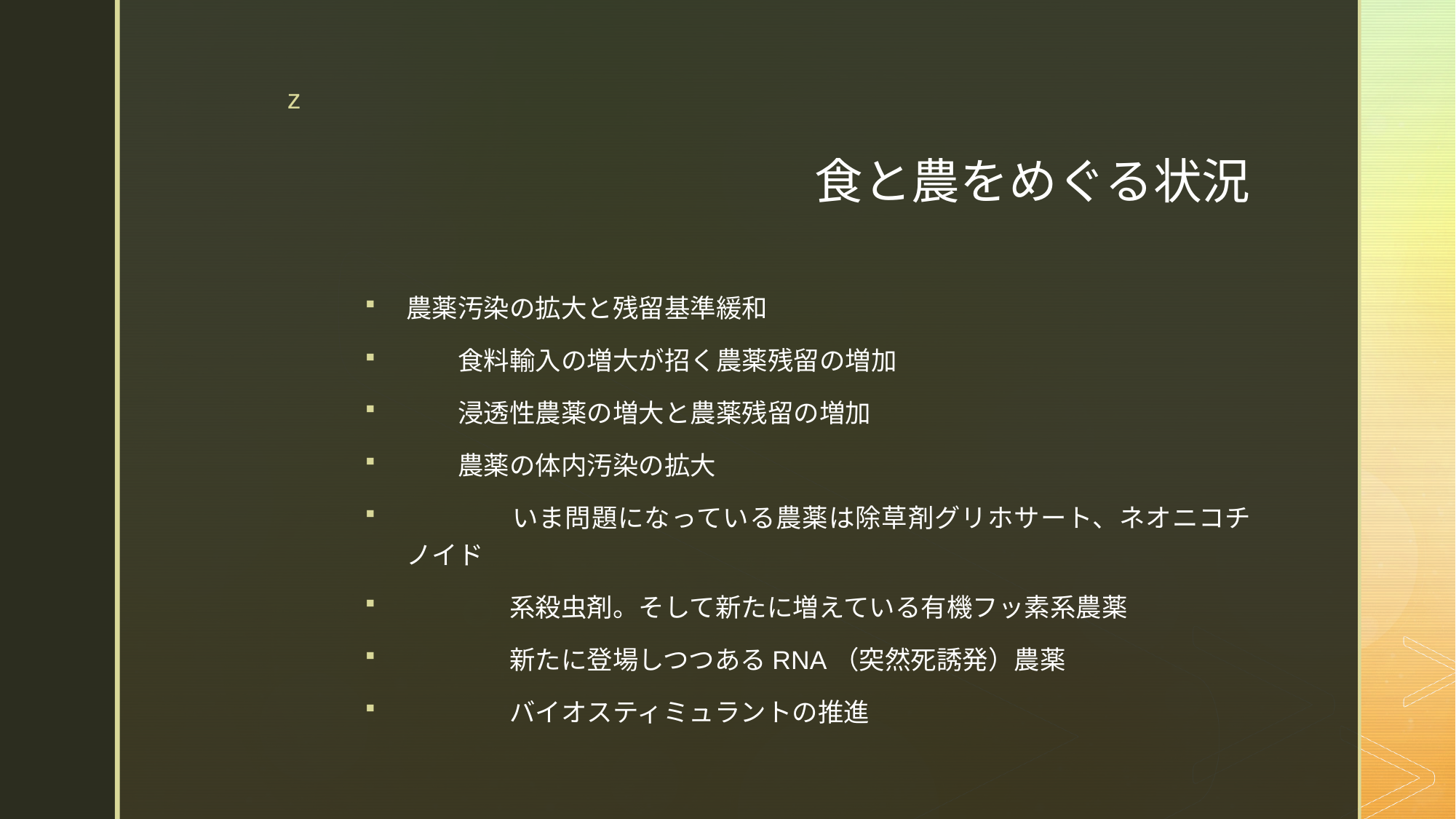

# 食と農をめぐる状況
農薬汚染の拡大と残留基準緩和
　　食料輸入の増大が招く農薬残留の増加
　　浸透性農薬の増大と農薬残留の増加
　　農薬の体内汚染の拡大
　　　　いま問題になっている農薬は除草剤グリホサート、ネオニコチノイド
　　　　系殺虫剤。そして新たに増えている有機フッ素系農薬
　　　　新たに登場しつつあるRNA（突然死誘発）農薬
　　　　バイオスティミュラントの推進